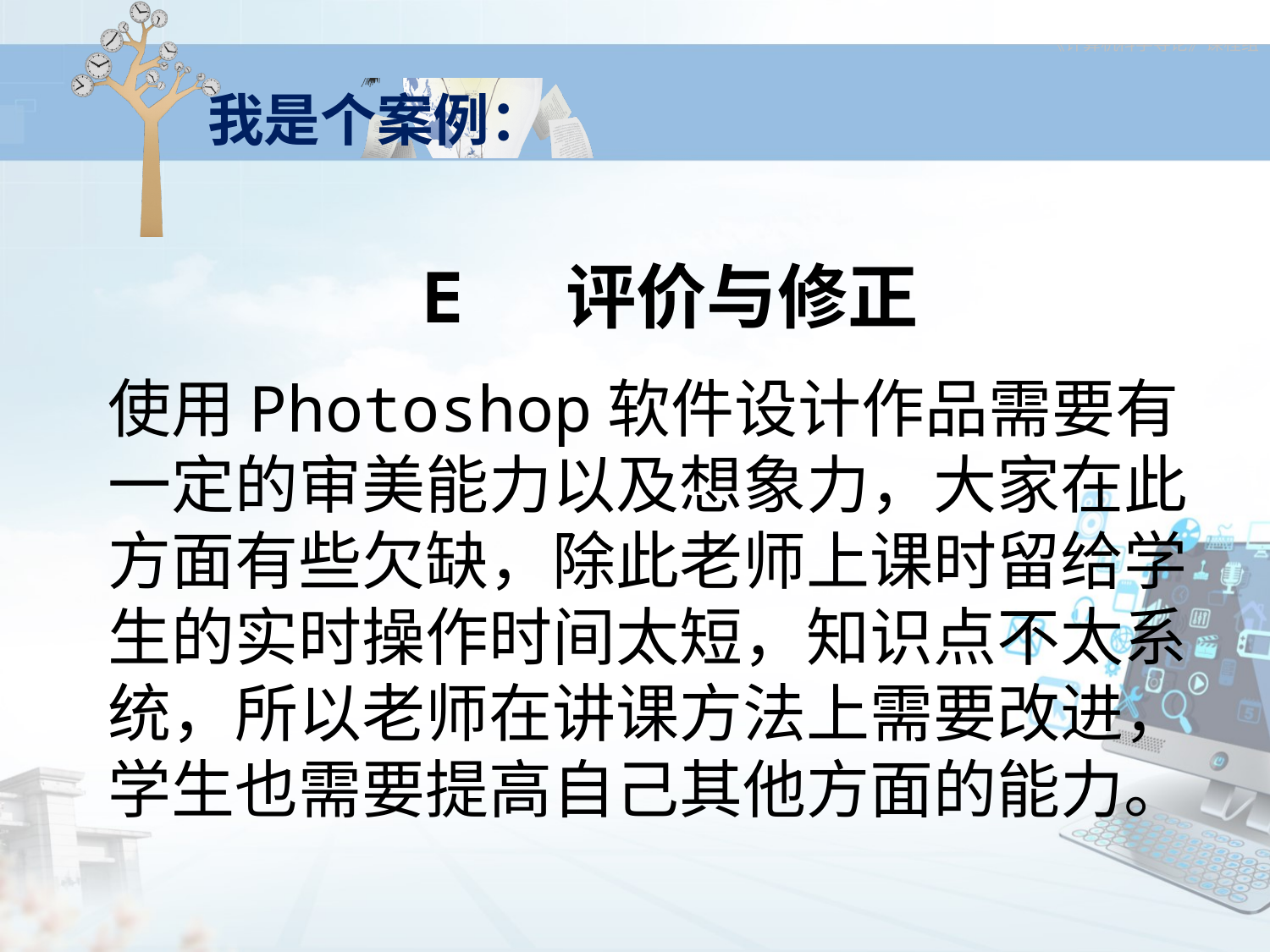

我是个案例：
E  评价与修正
使用Photoshop软件设计作品需要有一定的审美能力以及想象力，大家在此方面有些欠缺，除此老师上课时留给学生的实时操作时间太短，知识点不太系统，所以老师在讲课方法上需要改进，学生也需要提高自己其他方面的能力。